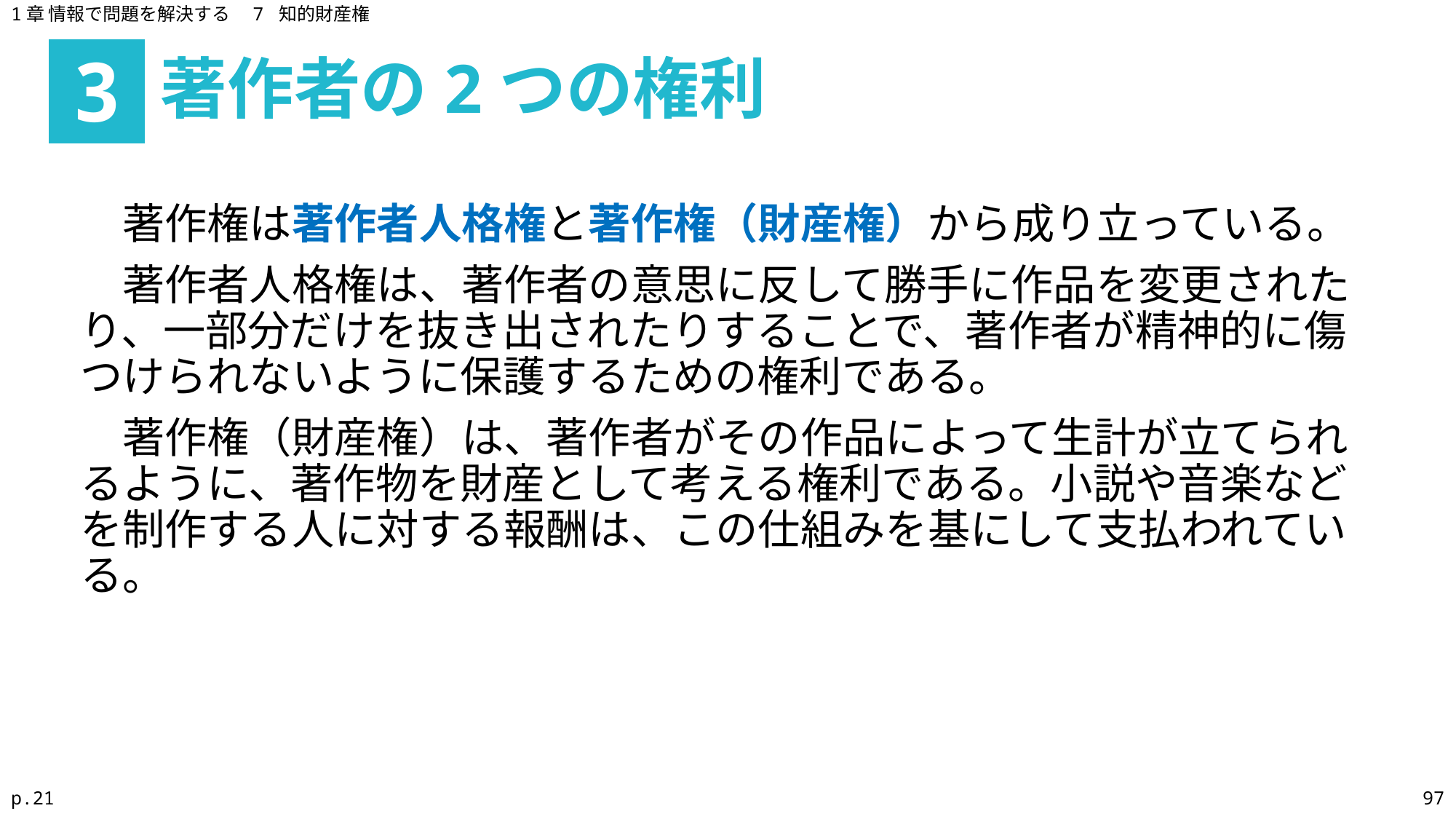

1章 情報で問題を解決する　7 知的財産権
著作者の2つの権利
3
　著作権は著作者人格権と著作権（財産権）から成り立っている。
　著作者人格権は、著作者の意思に反して勝手に作品を変更されたり、一部分だけを抜き出されたりすることで、著作者が精神的に傷つけられないように保護するための権利である。
　著作権（財産権）は、著作者がその作品によって生計が立てられるように、著作物を財産として考える権利である。小説や音楽などを制作する人に対する報酬は、この仕組みを基にして支払われている。
p.21
97